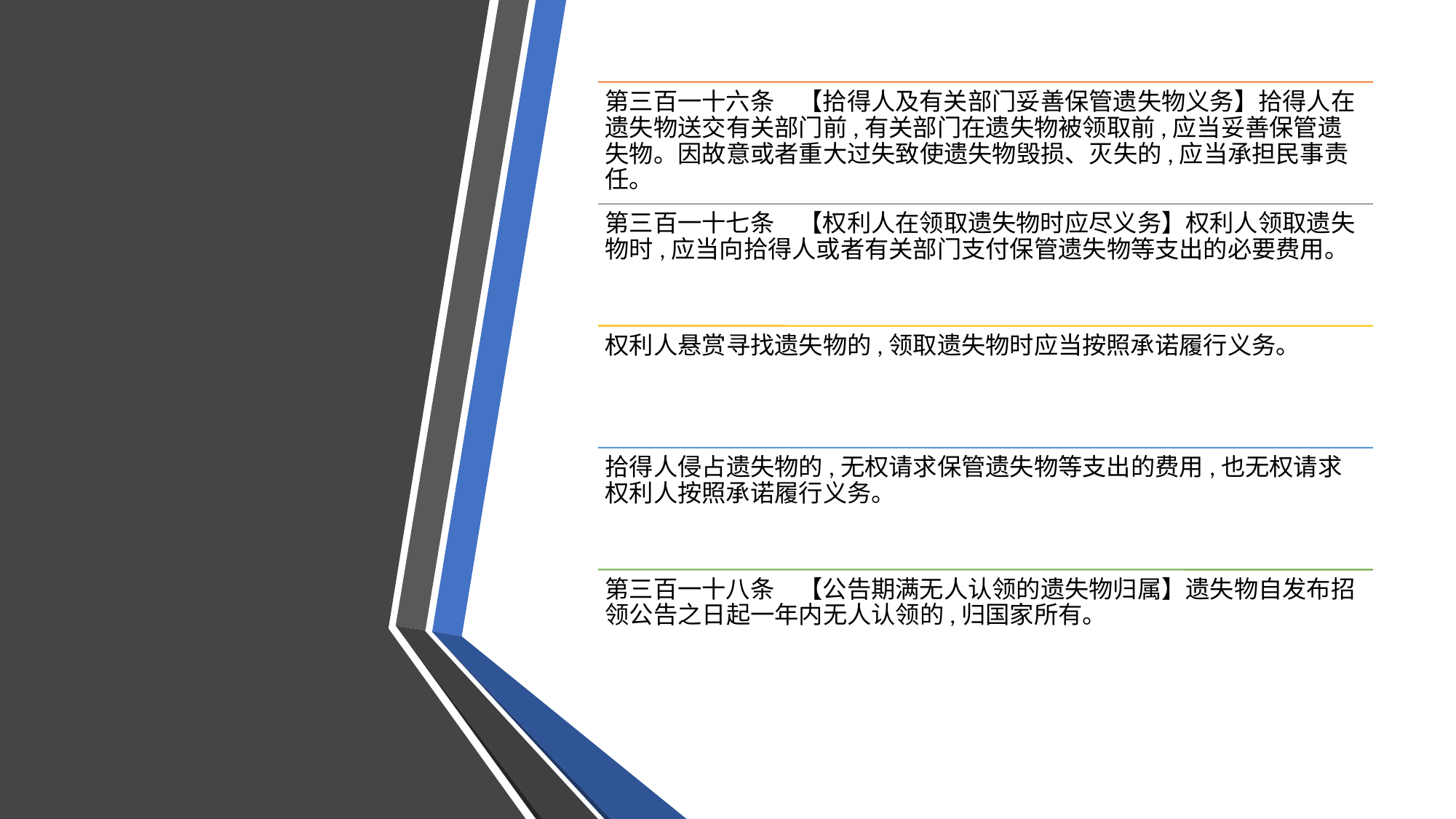

第三百一十六条　【拾得人及有关部门妥善保管遗失物义务】拾得人在遗失物送交有关部门前,有关部门在遗失物被领取前,应当妥善保管遗失物。因故意或者重大过失致使遗失物毁损、灭失的,应当承担民事责任。
第三百一十七条　【权利人在领取遗失物时应尽义务】权利人领取遗失物时,应当向拾得人或者有关部门支付保管遗失物等支出的必要费用。
权利人悬赏寻找遗失物的,领取遗失物时应当按照承诺履行义务。
拾得人侵占遗失物的,无权请求保管遗失物等支出的费用,也无权请求权利人按照承诺履行义务。
第三百一十八条　【公告期满无人认领的遗失物归属】遗失物自发布招领公告之日起一年内无人认领的,归国家所有。